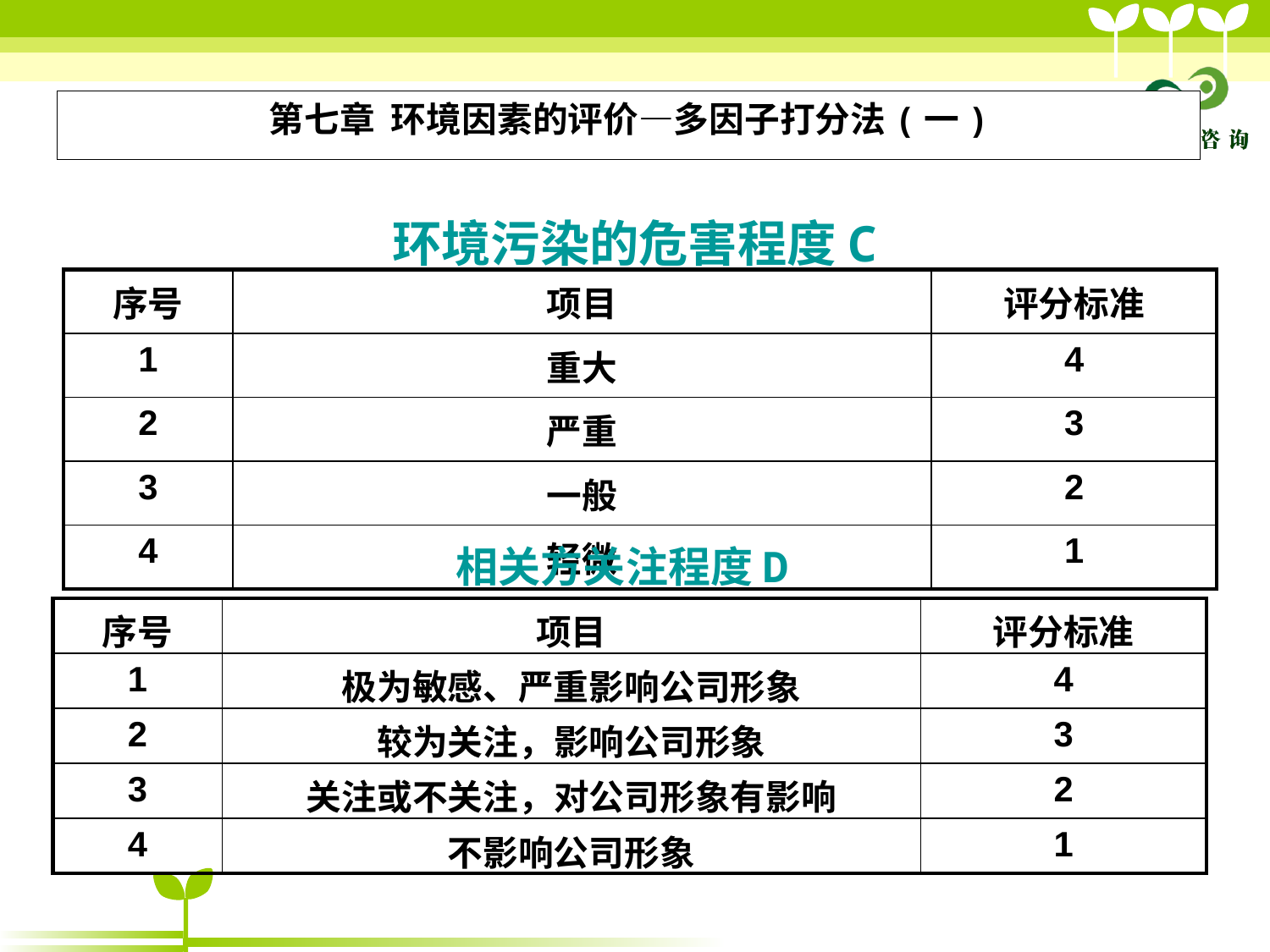

# 第七章  环境因素的评价—多因子打分法(一)
环境污染的危害程度C

| 序号 | 项目 | 评分标准 |
| --- | --- | --- |
| 1 | 重大 | 4 |
| 2 | 严重 | 3 |
| 3 | 一般 | 2 |
| 4 | 轻微 | 1 |
相关方关注程度D
| 序号 | 项目 | 评分标准 |
| --- | --- | --- |
| 1 | 极为敏感、严重影响公司形象 | 4 |
| 2 | 较为关注，影响公司形象 | 3 |
| 3 | 关注或不关注，对公司形象有影响 | 2 |
| 4 | 不影响公司形象 | 1 |